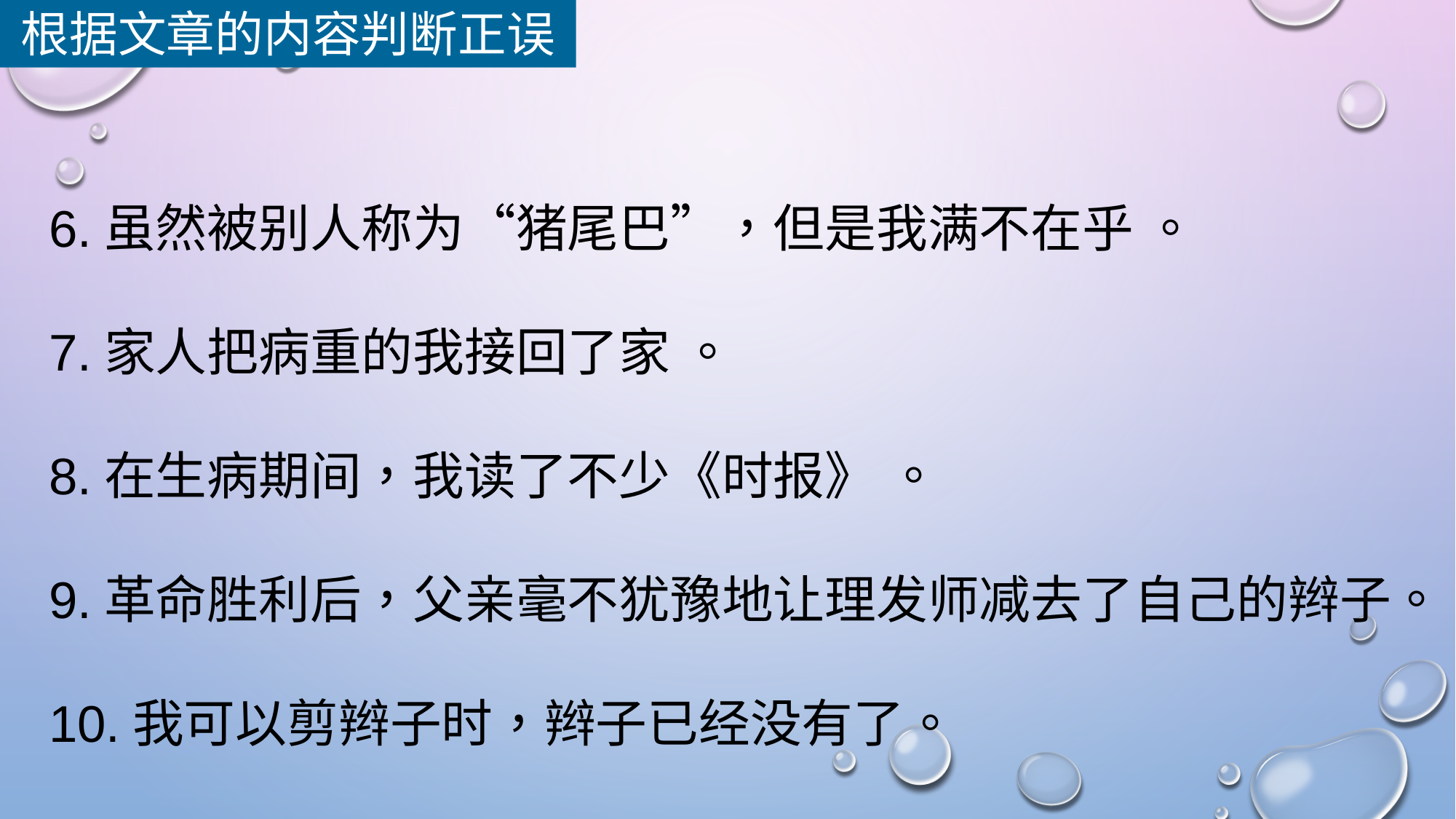

根据文章的内容判断正误
6.虽然被别人称为“猪尾巴”，但是我满不在乎 。
7.家人把病重的我接回了家 。
8.在生病期间，我读了不少《时报》 。
9.革命胜利后，父亲毫不犹豫地让理发师减去了自己的辫子。
10.我可以剪辫子时，辫子已经没有了。